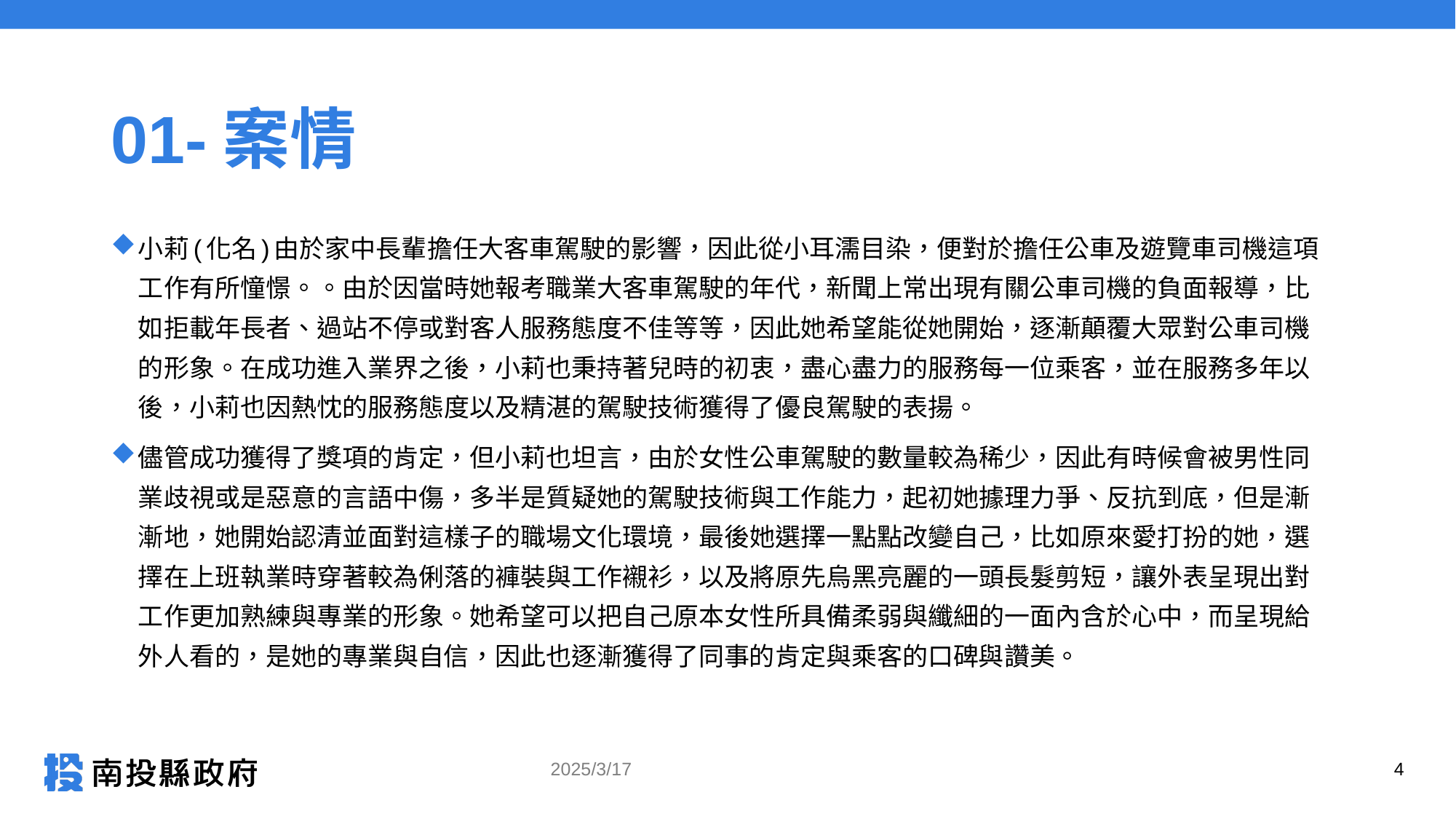

# 01-案情
小莉(化名)由於家中長輩擔任大客車駕駛的影響，因此從小耳濡目染，便對於擔任公車及遊覽車司機這項工作有所憧憬。。由於因當時她報考職業大客車駕駛的年代，新聞上常出現有關公車司機的負面報導，比如拒載年長者、過站不停或對客人服務態度不佳等等，因此她希望能從她開始，逐漸顛覆大眾對公車司機的形象。在成功進入業界之後，小莉也秉持著兒時的初衷，盡心盡力的服務每一位乘客，並在服務多年以後，小莉也因熱忱的服務態度以及精湛的駕駛技術獲得了優良駕駛的表揚。
儘管成功獲得了獎項的肯定，但小莉也坦言，由於女性公車駕駛的數量較為稀少，因此有時候會被男性同業歧視或是惡意的言語中傷，多半是質疑她的駕駛技術與工作能力，起初她據理力爭、反抗到底，但是漸漸地，她開始認清並面對這樣子的職場文化環境，最後她選擇一點點改變自己，比如原來愛打扮的她，選擇在上班執業時穿著較為俐落的褲裝與工作襯衫，以及將原先烏黑亮麗的一頭長髮剪短，讓外表呈現出對工作更加熟練與專業的形象。她希望可以把自己原本女性所具備柔弱與纖細的一面內含於心中，而呈現給外人看的，是她的專業與自信，因此也逐漸獲得了同事的肯定與乘客的口碑與讚美。
2025/3/17
4